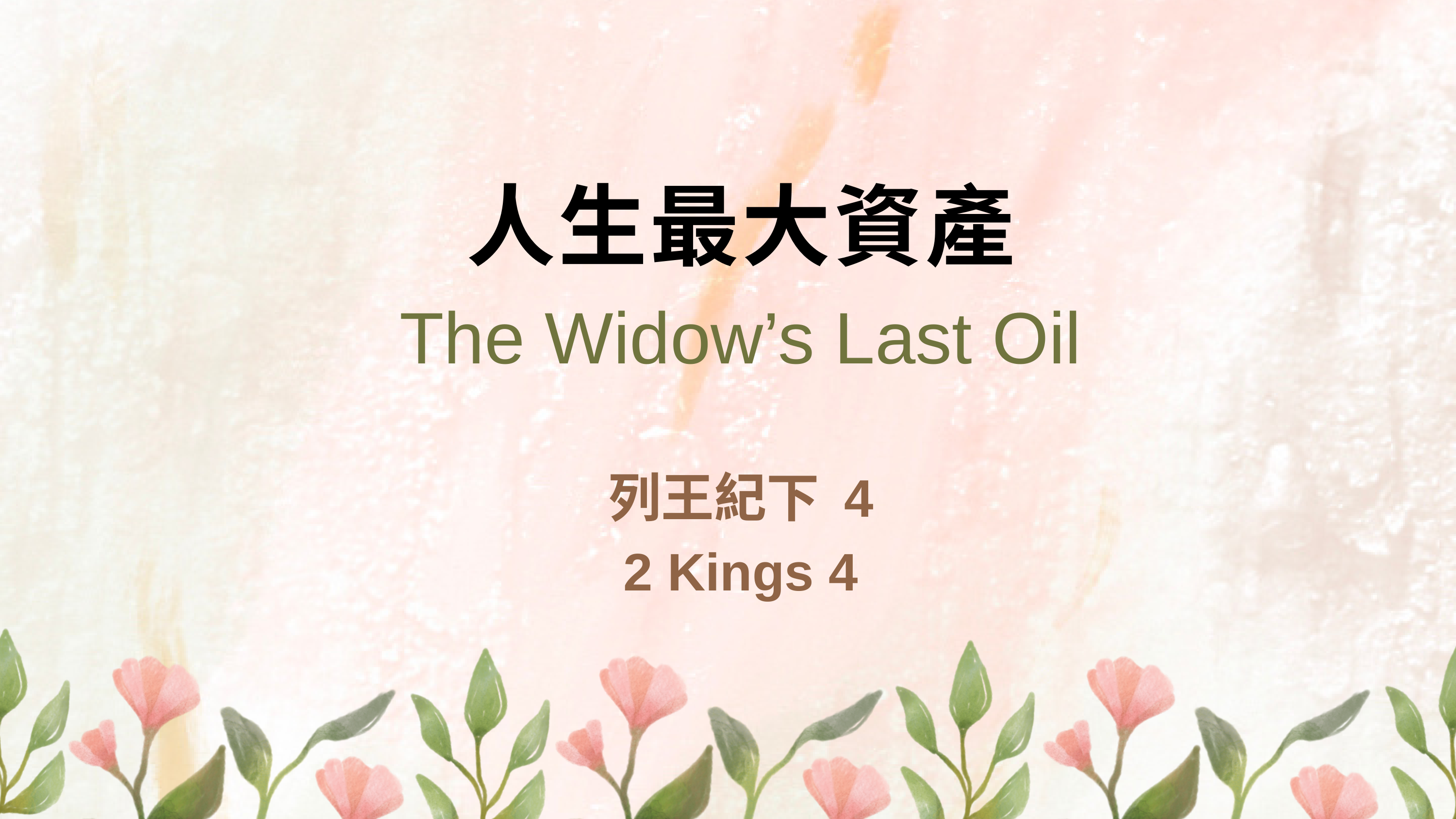

人生最大資產
The Widow’s Last Oil

列王紀下 4
2 Kings 4